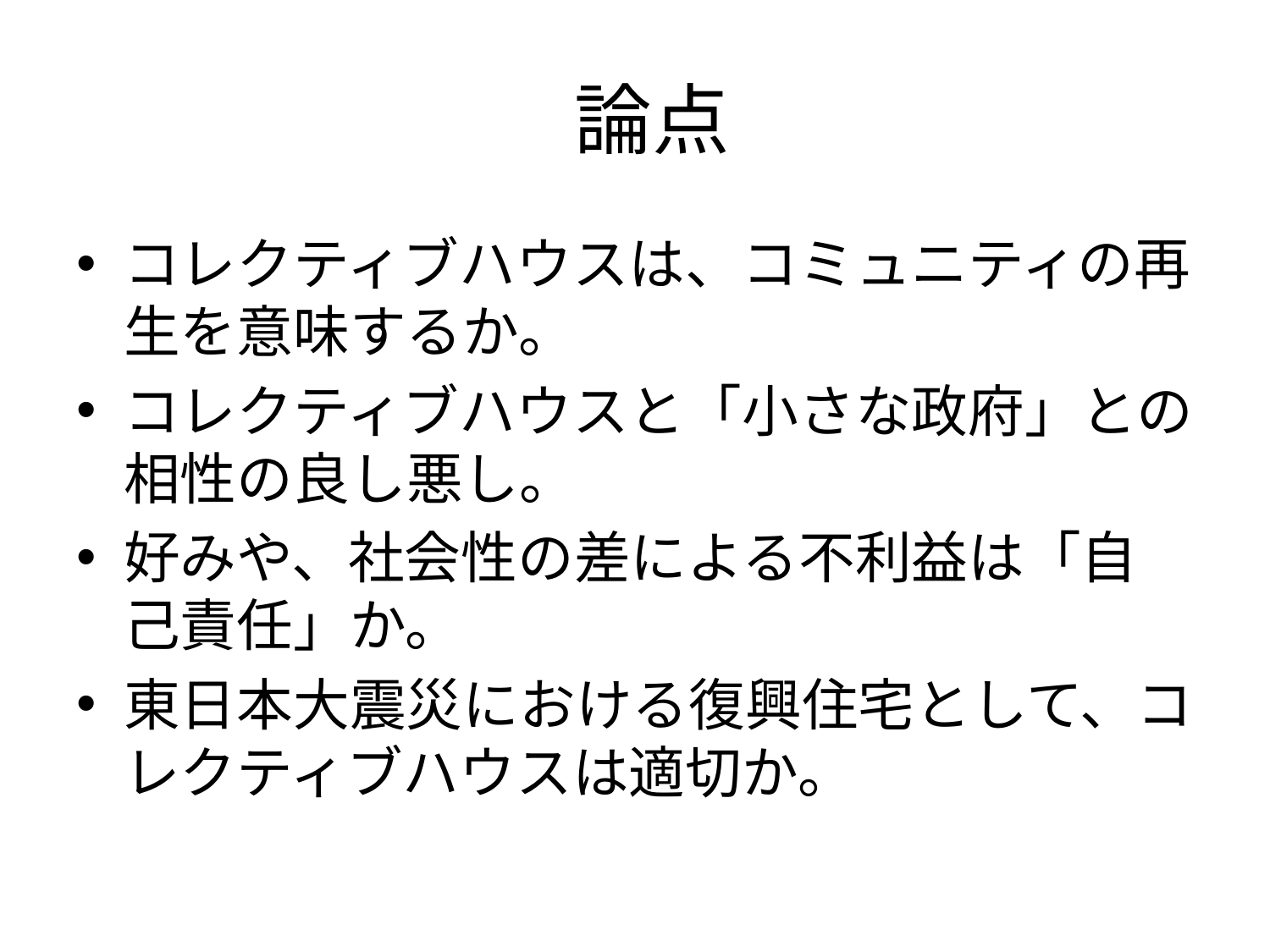

# 論点
コレクティブハウスは、コミュニティの再生を意味するか。
コレクティブハウスと「小さな政府」との相性の良し悪し。
好みや、社会性の差による不利益は「自己責任」か。
東日本大震災における復興住宅として、コレクティブハウスは適切か。